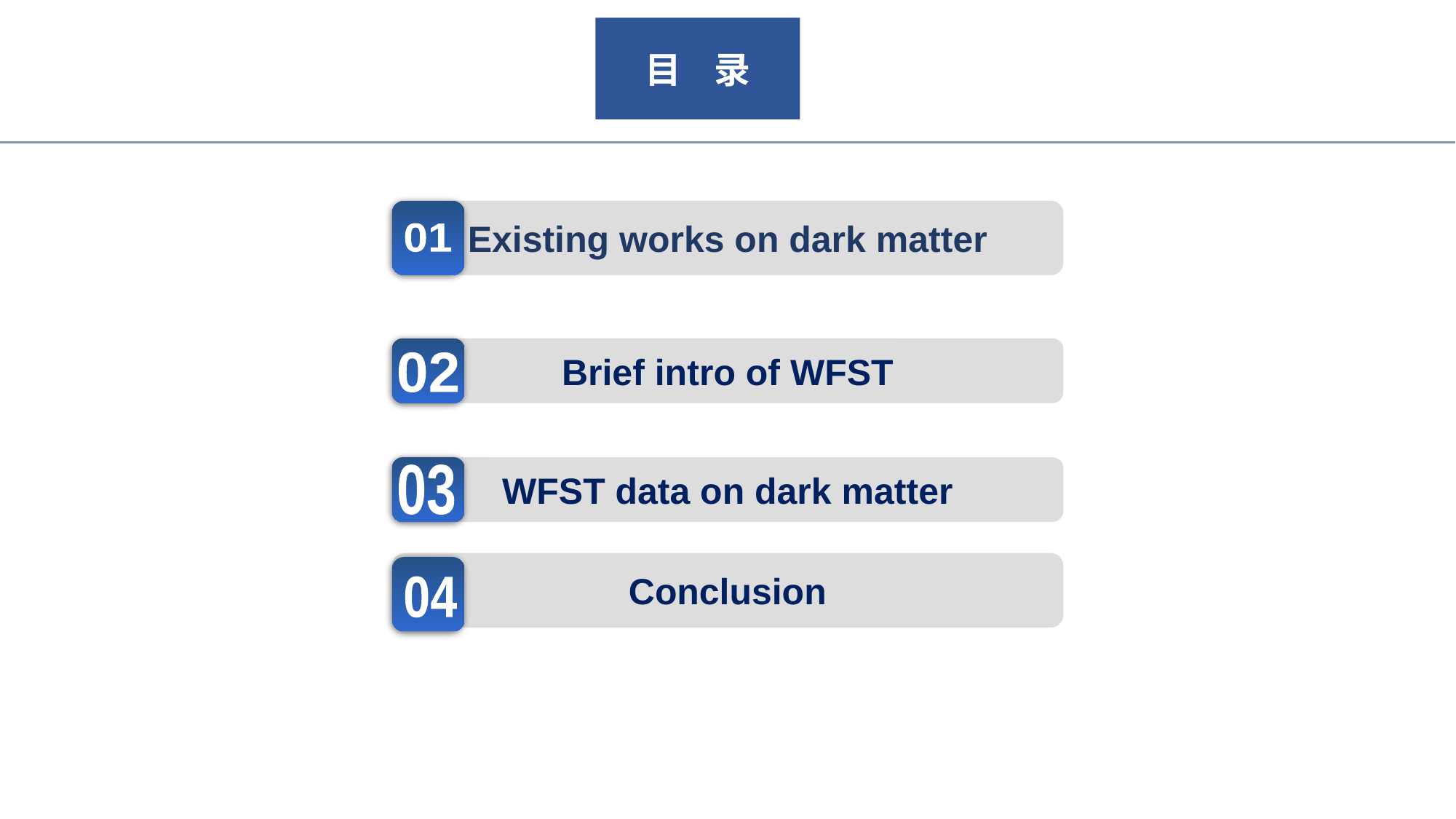

目    录

Existing works on dark matter
01

Brief intro of WFST
02

WFST data on dark matter
03
Conclusion

04